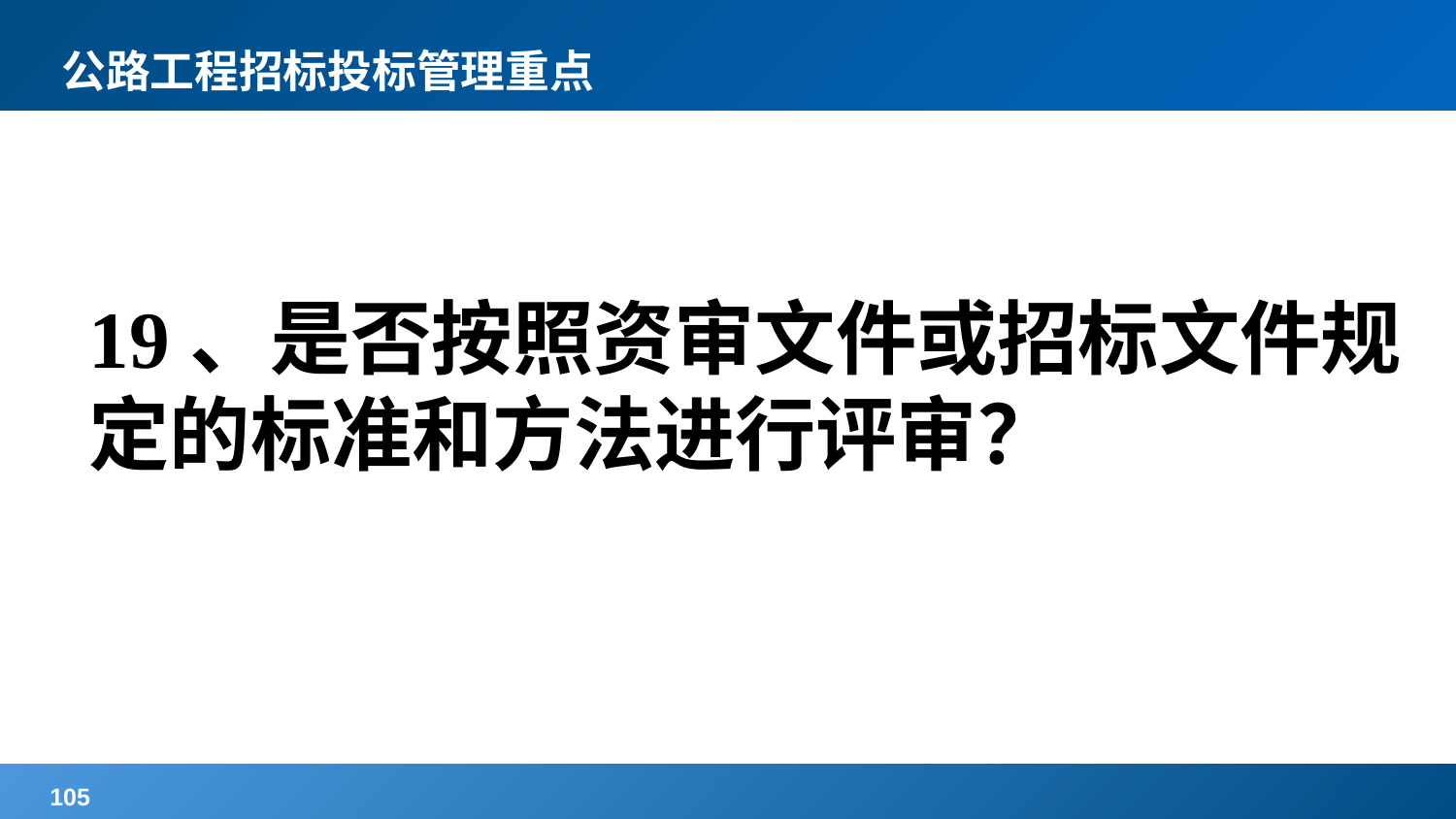

# 公路工程招标投标管理重点
19、是否按照资审文件或招标文件规定的标准和方法进行评审？